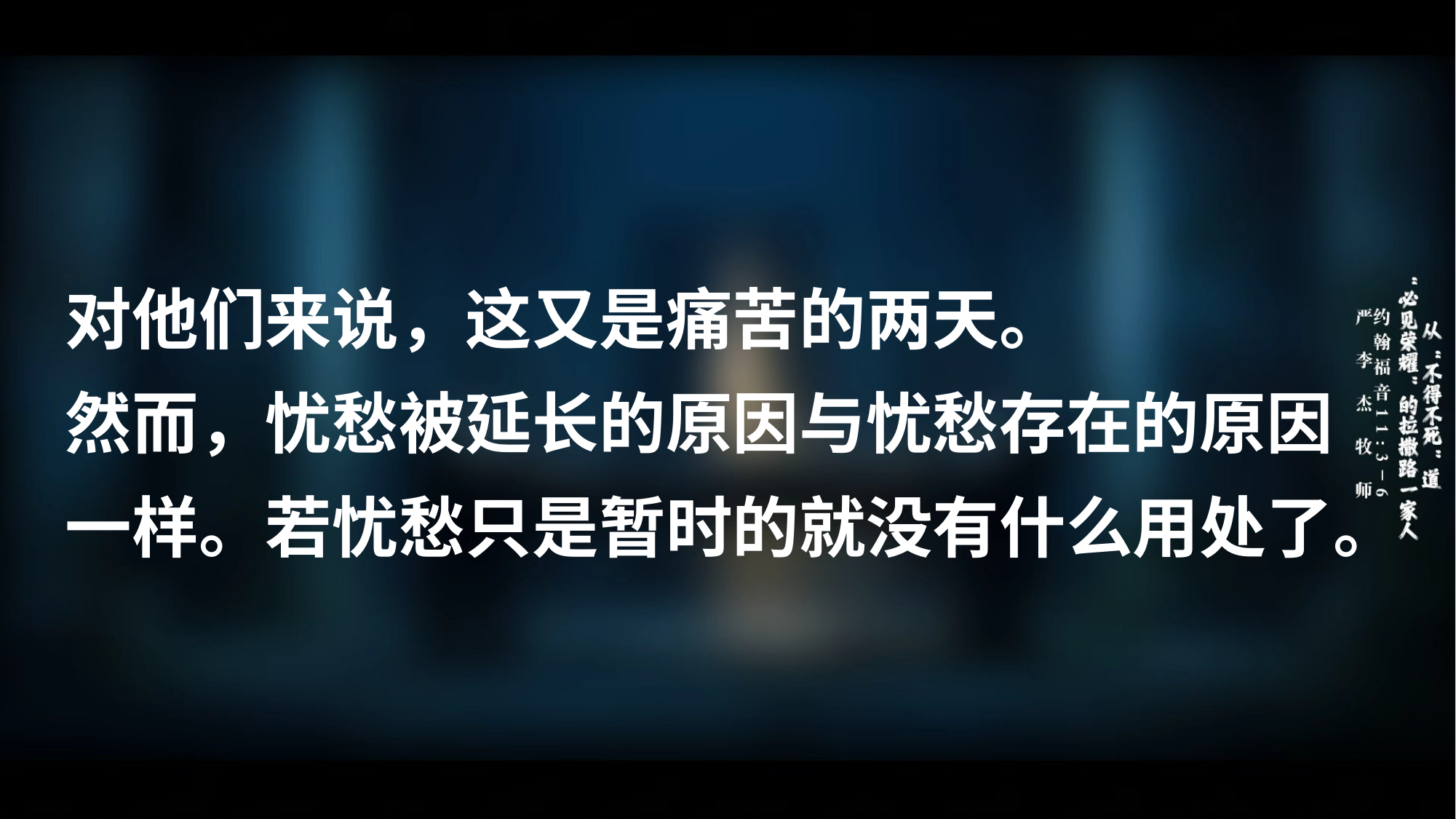

对他们来说，这又是痛苦的两天。
然而，忧愁被延长的原因与忧愁存在的原因一样。若忧愁只是暂时的就没有什么用处了。